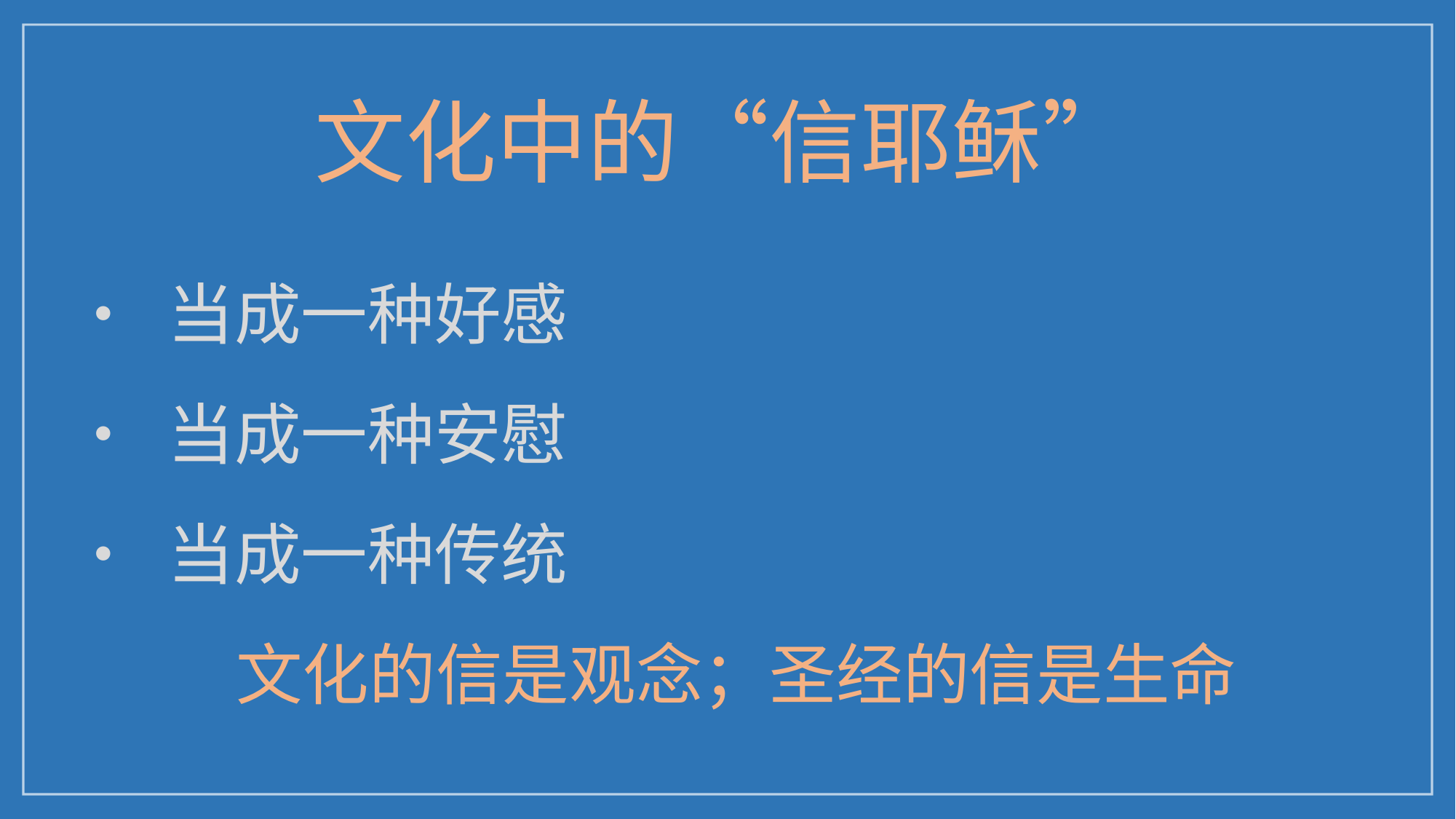

文化中的“信耶稣”
• 当成一种好感
• 当成一种安慰
• 当成一种传统
文化的信是观念；圣经的信是生命